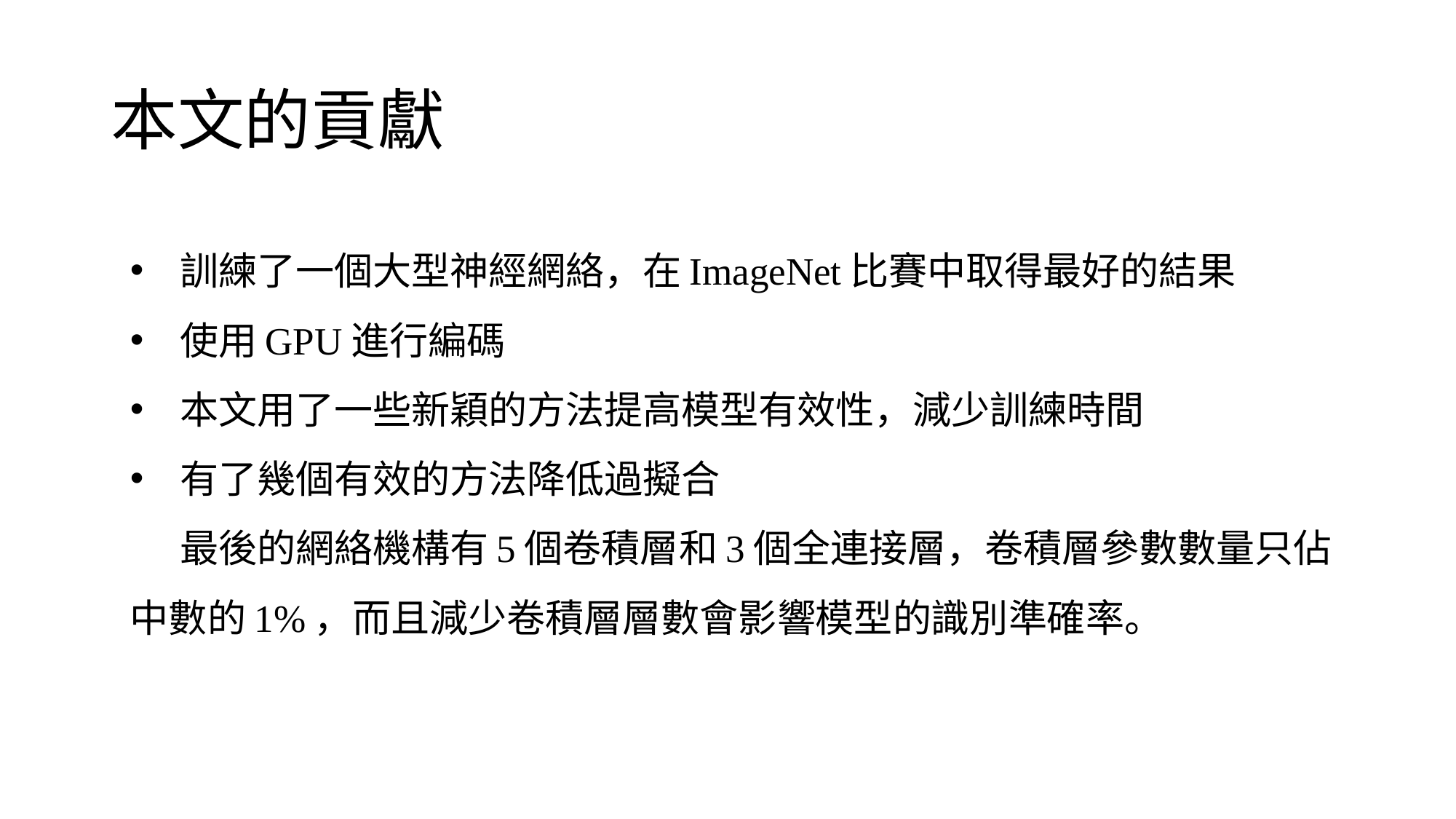

# 本文的貢獻
訓練了一個大型神經網絡，在ImageNet比賽中取得最好的結果
使用GPU進行編碼
本文用了一些新穎的方法提高模型有效性，減少訓練時間
有了幾個有效的方法降低過擬合
最後的網絡機構有5個卷積層和3個全連接層，卷積層參數數量只佔中數的1%，而且減少卷積層層數會影響模型的識別準確率。